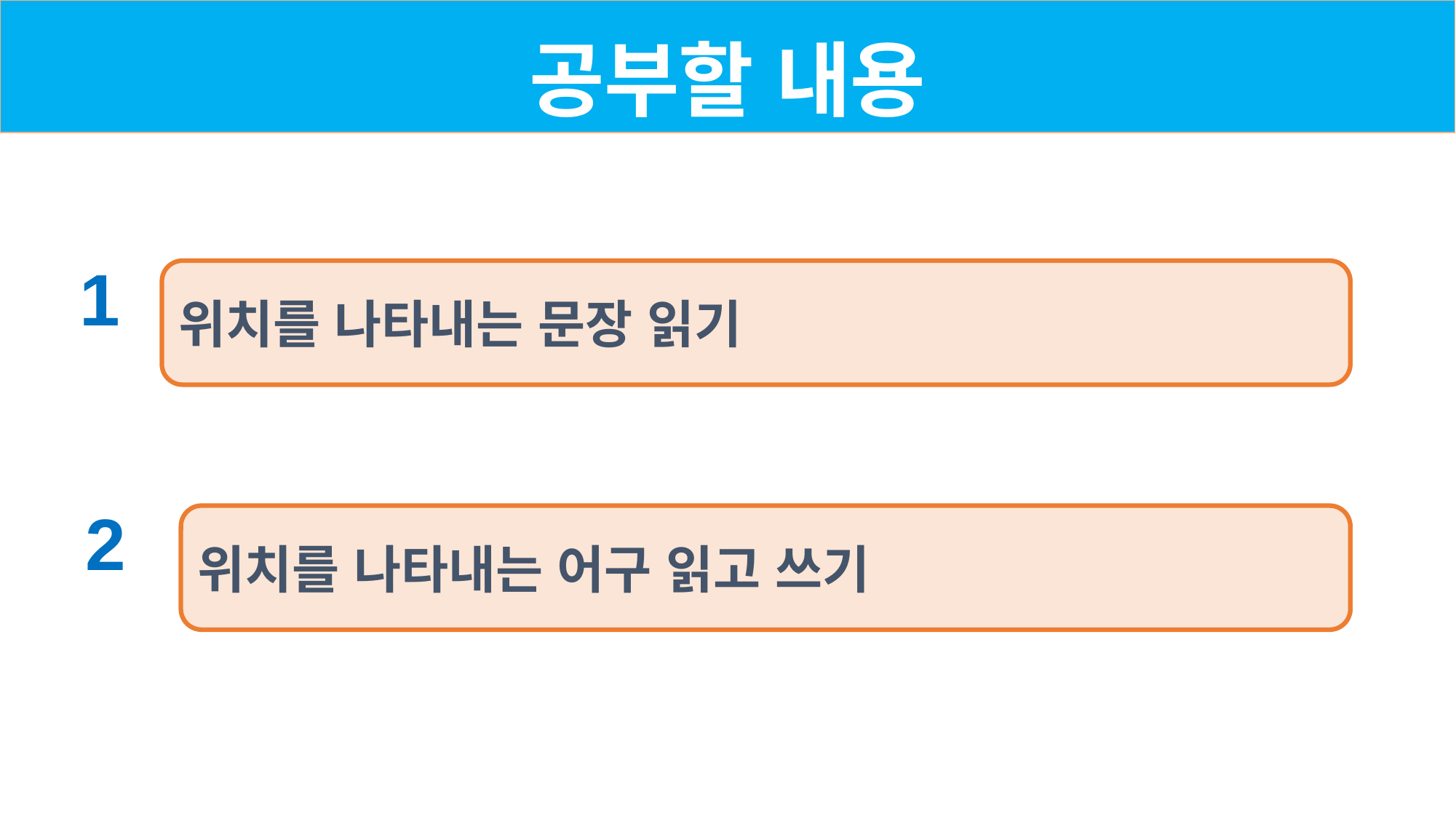

공부할 내용
1
위치를 나타내는 문장 읽기
2
위치를 나타내는 어구 읽고 쓰기